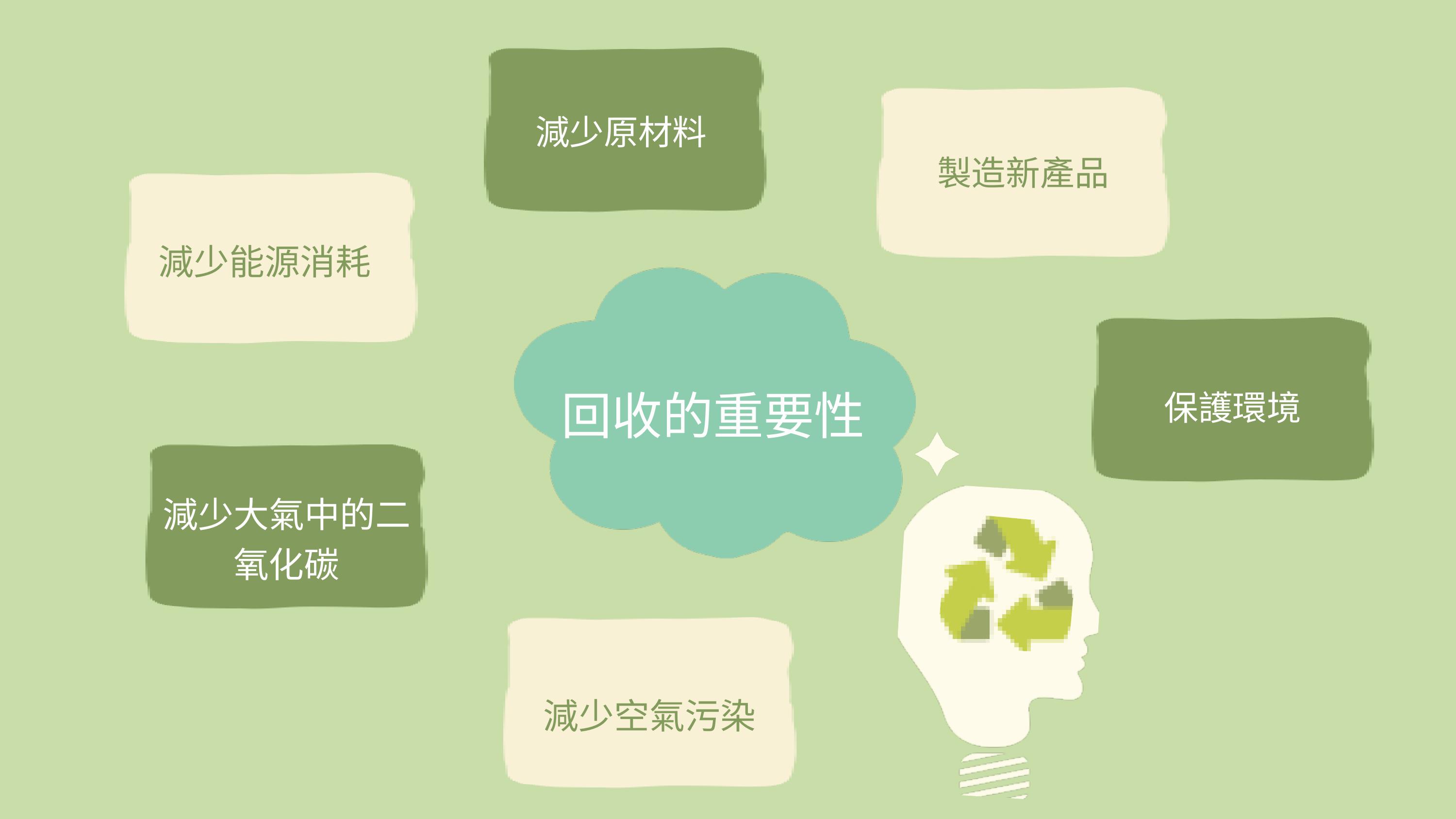

減少原材料

製造新產品
減少能源消耗

保護環境
回收的重要性

減少大氣中的二氧化碳

減少空氣污染